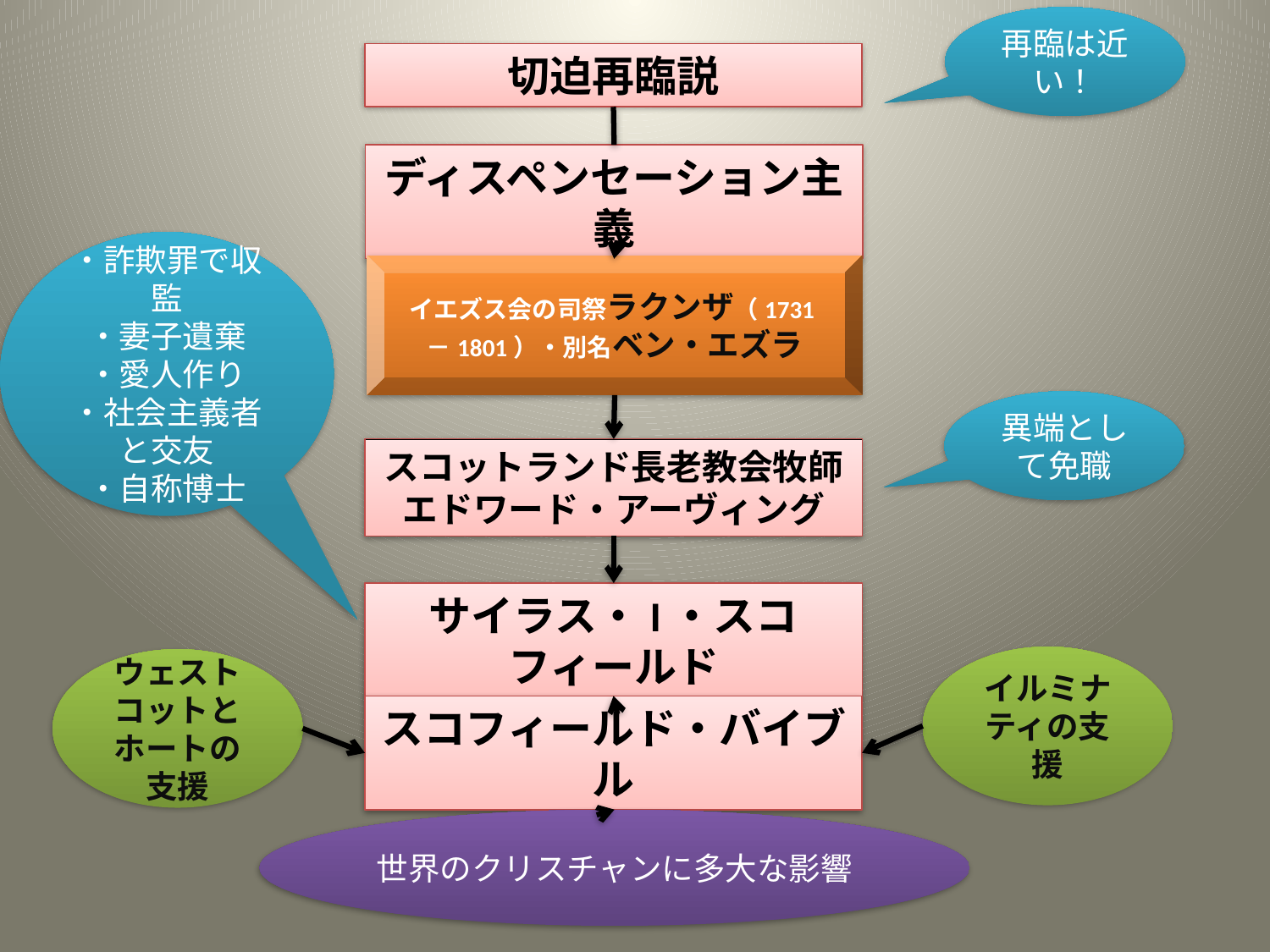

再臨は近い！
切迫再臨説
ディスペンセーション主義
・詐欺罪で収監
・妻子遺棄
・愛人作り
・社会主義者と交友
・自称博士
イエズス会の司祭ラクンザ（1731－1801）・別名ベン・エズラ
異端として免職
スコットランド長老教会牧師エドワード・アーヴィング
サイラス・I・スコフィールド
イルミナティの支援
ウェストコットとホートの支援
スコフィールド・バイブル
世界のクリスチャンに多大な影響